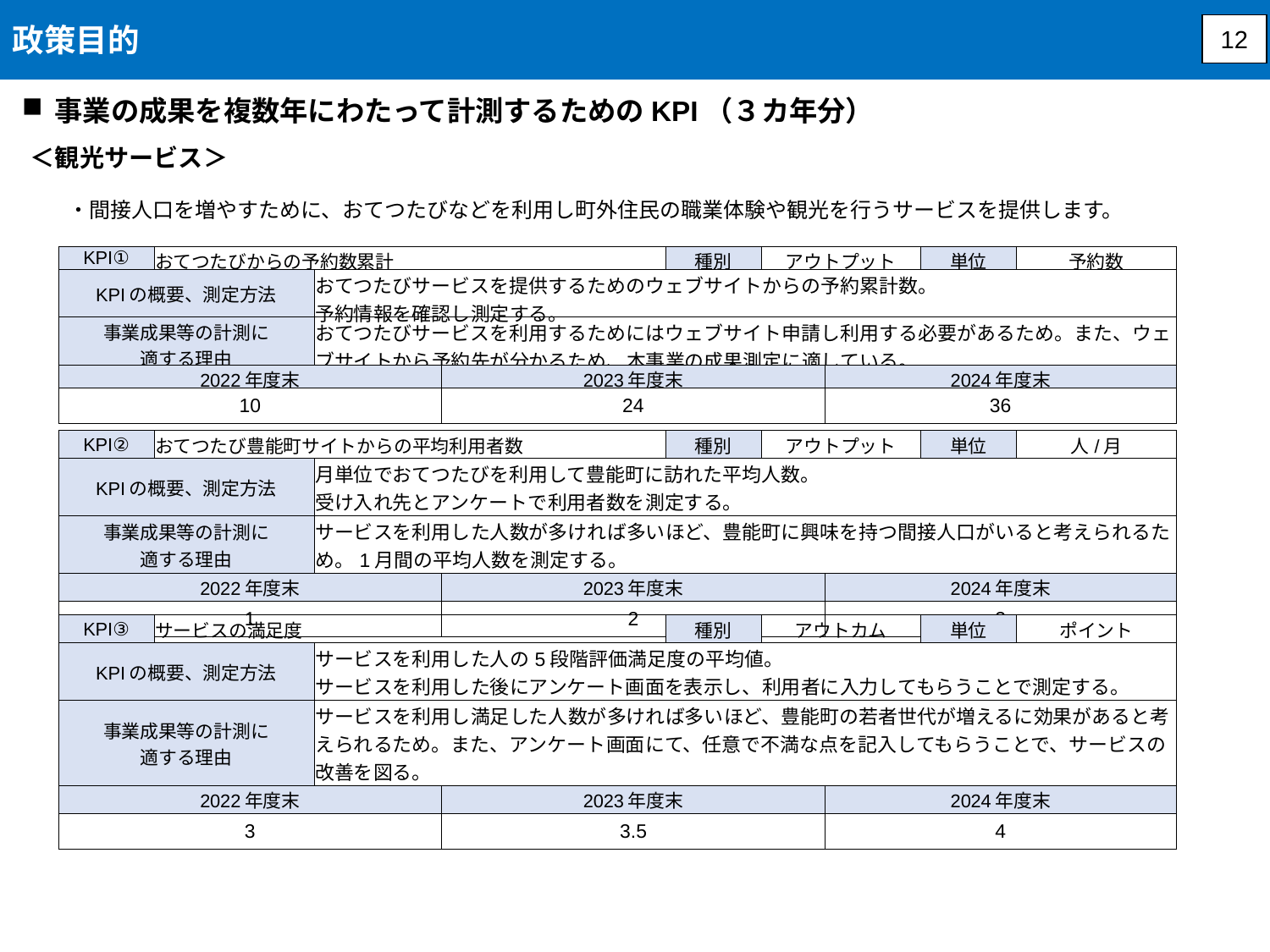

政策目的
12
事業の成果を複数年にわたって計測するためのKPI（３カ年分）
＜観光サービス＞
・間接人口を増やすために、おてつたびなどを利用し町外住民の職業体験や観光を行うサービスを提供します。
| KPI① | おてつたびからの予約数累計 |  |  | 種別 | アウトプット |  | 単位 | 予約数 |
| --- | --- | --- | --- | --- | --- | --- | --- | --- |
| KPIの概要、測定方法 |  | おてつたびサービスを提供するためのウェブサイトからの予約累計数。 予約情報を確認し測定する。 |  |  |  |  |  |  |
| 事業成果等の計測に 適する理由 |  | おてつたびサービスを利用するためにはウェブサイト申請し利用する必要があるため。また、ウェブサイトから予約先が分かるため、本事業の成果測定に適している。 |  |  |  |  |  |  |
| 2022年度末 |  |  | 2023年度末 |  |  | 2024年度末 |  |  |
| 10 |  |  | 24 |  |  | 36 |  |  |
| KPI② | おてつたび豊能町サイトからの平均利用者数 |  |  | 種別 | アウトプット |  | 単位 | 人/月 |
| --- | --- | --- | --- | --- | --- | --- | --- | --- |
| KPIの概要、測定方法 |  | 月単位でおてつたびを利用して豊能町に訪れた平均人数。 受け入れ先とアンケートで利用者数を測定する。 |  |  |  |  |  |  |
| 事業成果等の計測に 適する理由 |  | サービスを利用した人数が多ければ多いほど、豊能町に興味を持つ間接人口がいると考えられるため。1月間の平均人数を測定する。 |  |  |  |  |  |  |
| 2022年度末 |  |  | 2023年度末 |  |  | 2024年度末 |  |  |
| 1 |  |  | 2 |  |  | 3 |  |  |
| KPI③ | サービスの満足度 |  |  | 種別 | アウトカム |  | 単位 | ポイント |
| --- | --- | --- | --- | --- | --- | --- | --- | --- |
| KPIの概要、測定方法 |  | サービスを利用した人の5段階評価満足度の平均値。 サービスを利用した後にアンケート画面を表示し、利用者に入力してもらうことで測定する。 |  |  |  |  |  |  |
| 事業成果等の計測に 適する理由 |  | サービスを利用し満足した人数が多ければ多いほど、豊能町の若者世代が増えるに効果があると考えられるため。また、アンケート画面にて、任意で不満な点を記入してもらうことで、サービスの改善を図る。 |  |  |  |  |  |  |
| 2022年度末 |  |  | 2023年度末 |  |  | 2024年度末 |  |  |
| 3 |  |  | 3.5 |  |  | 4 |  |  |